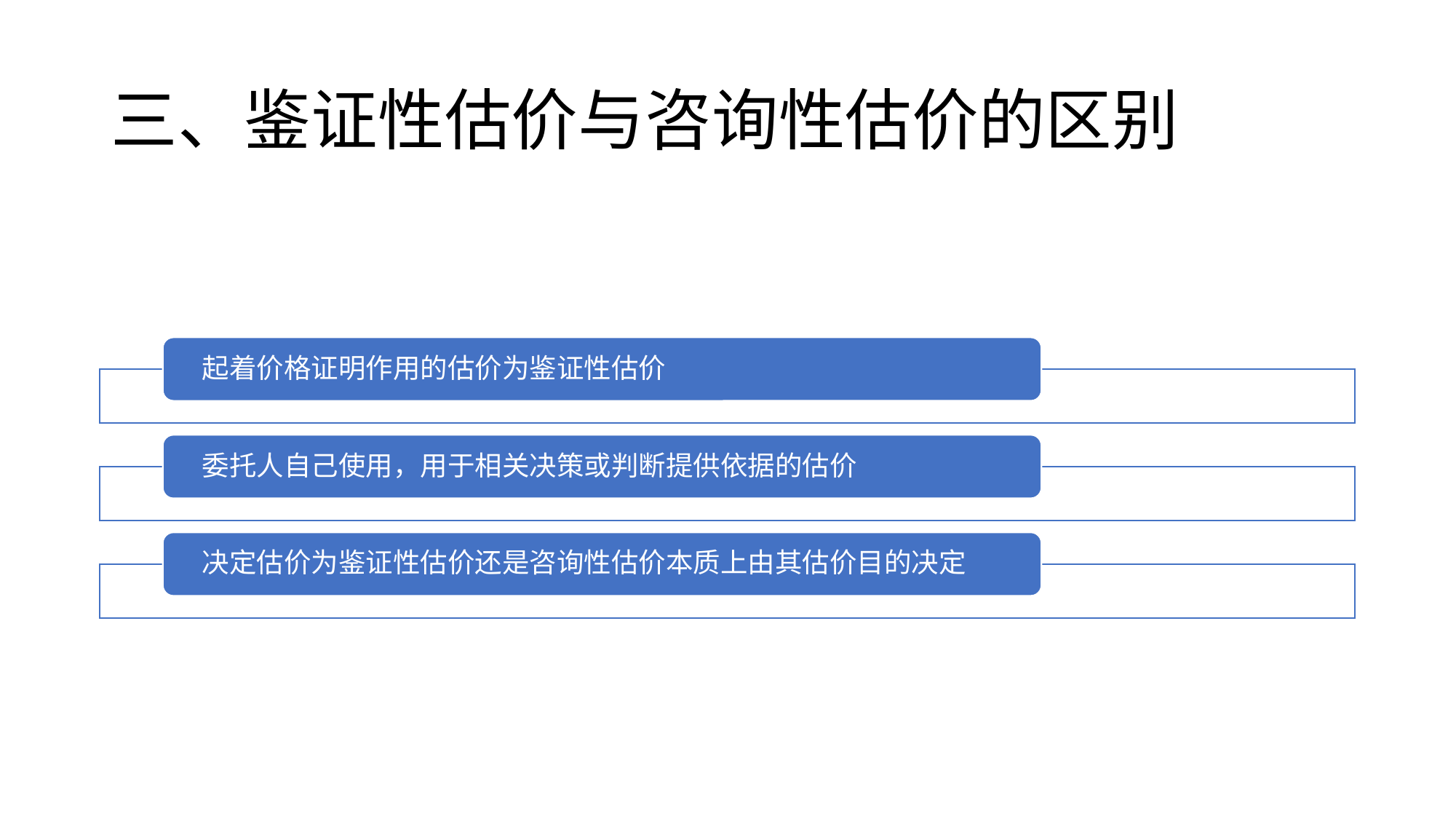

# 三、鉴证性估价与咨询性估价的区别
起着价格证明作用的估价为鉴证性估价
委托人自己使用，用于相关决策或判断提供依据的估价
决定估价为鉴证性估价还是咨询性估价本质上由其估价目的决定